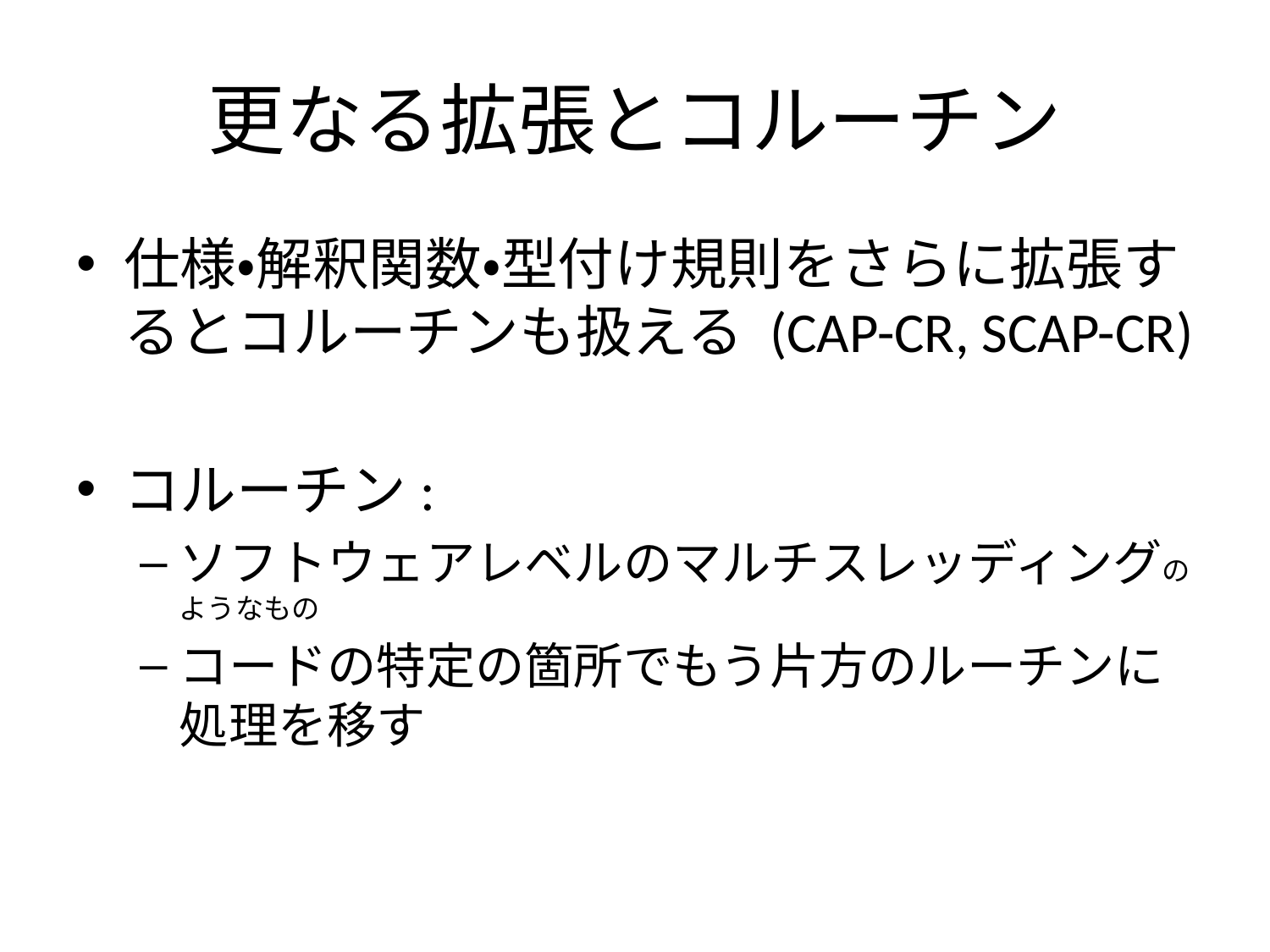

# 更なる拡張とコルーチン
仕様・解釈関数・型付け規則をさらに拡張するとコルーチンも扱える (CAP-CR, SCAP-CR)

コルーチン:
ソフトウェアレベルのマルチスレッディングのようなもの
コードの特定の箇所でもう片方のルーチンに処理を移す